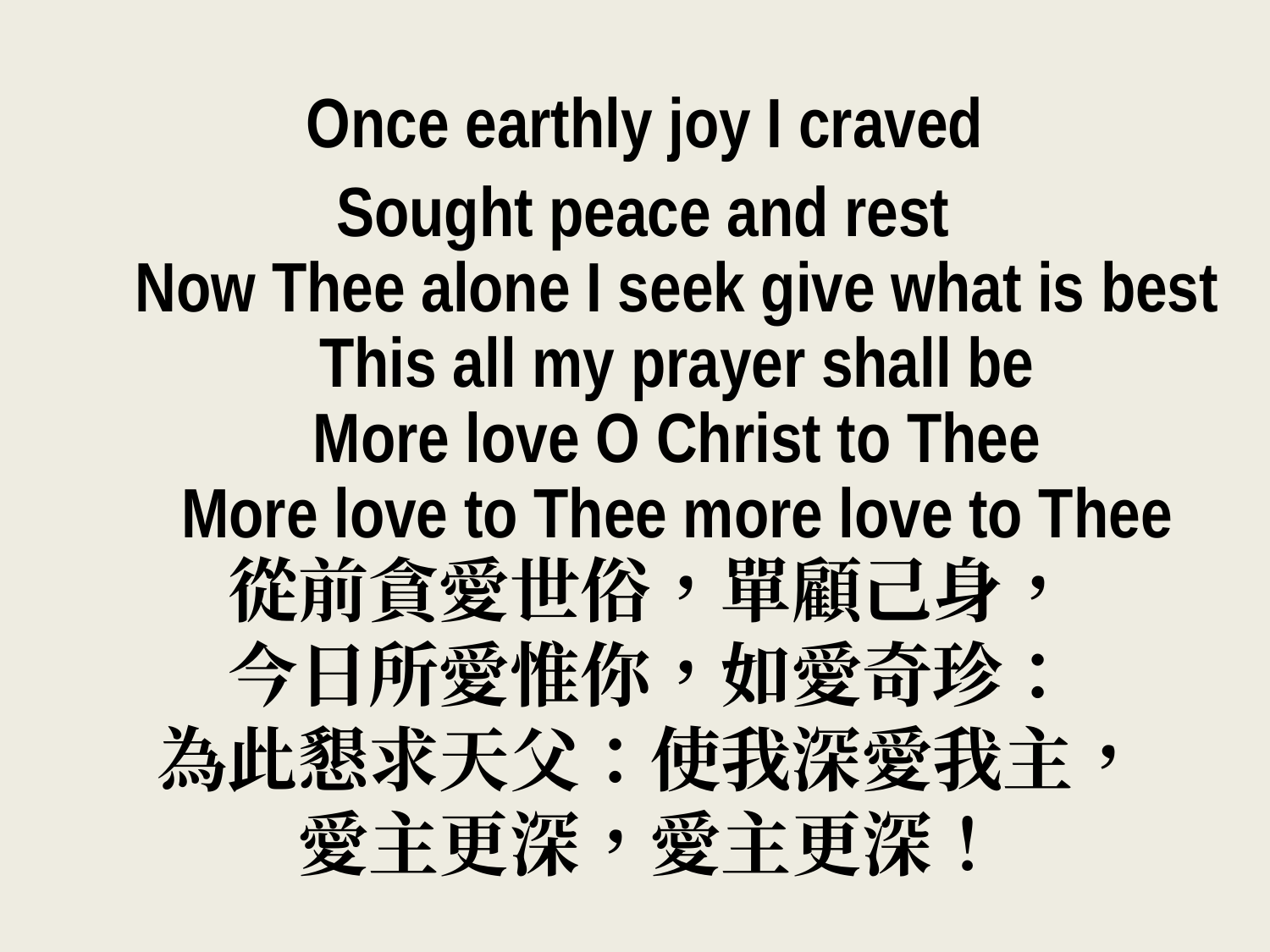

Once earthly joy I craved
 Sought peace and rest
Now Thee alone I seek give what is best
This all my prayer shall be
More love O Christ to Thee
More love to Thee more love to Thee

從前貪愛世俗，單顧己身，
今日所愛惟你，如愛奇珍：
為此懇求天父：使我深愛我主，
愛主更深，愛主更深！